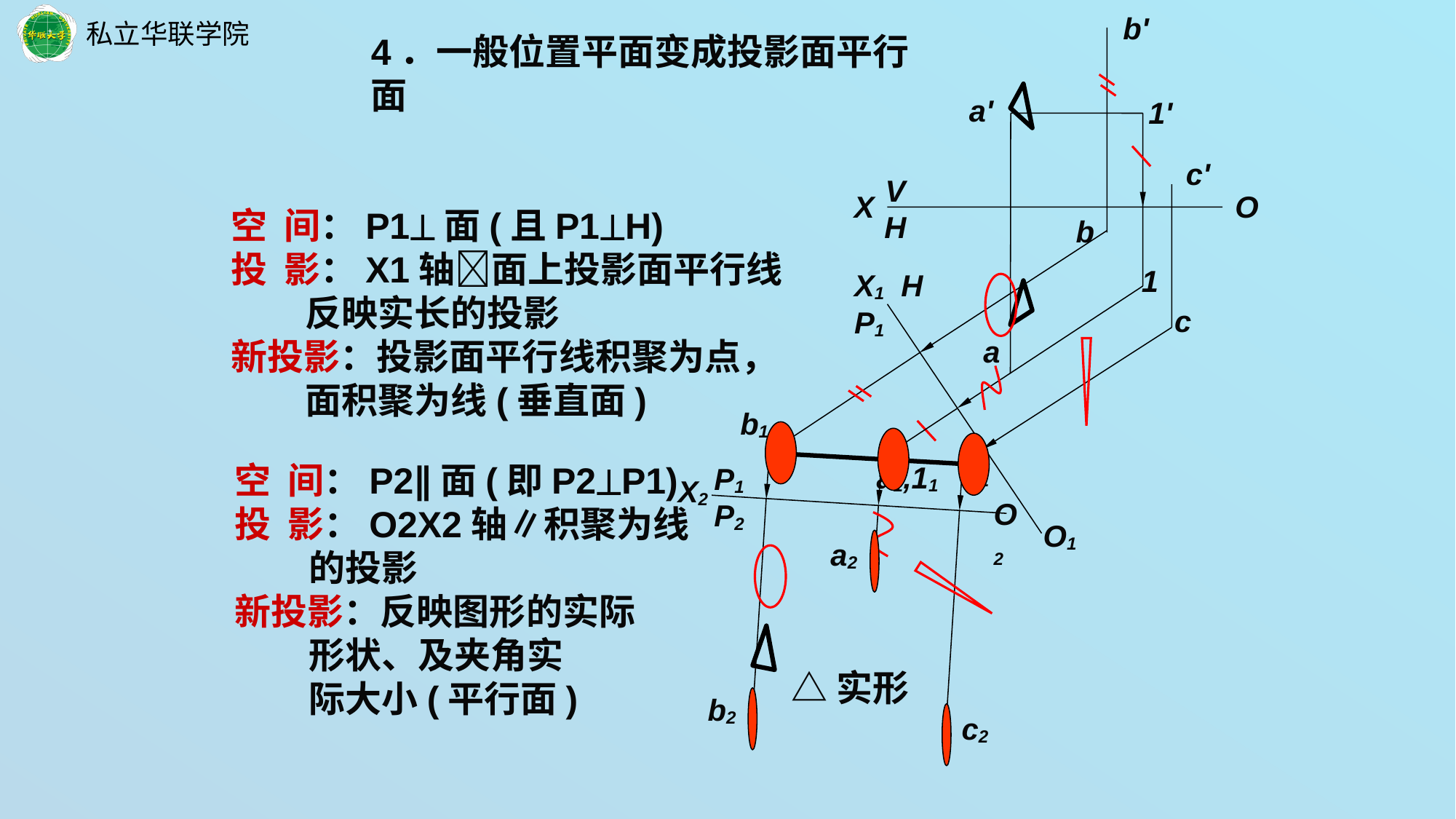

b'

a'

c'
O
X

b

c
a
4．一般位置平面变成投影面平行面

1'

V
H
空  间：P1⊥面(且P1⊥H)
投  影：X1轴⊥面上投影面平行线
        反映实长的投影
新投影：投影面平行线积聚为点，
        面积聚为线(垂直面)

1
X1  H
P1

b1

c1
空  间：P2∥面(即P2⊥P1)
投  影：O2X2轴∥积聚为线
        的投影
新投影：反映图形的实际
        形状、及夹角实
        际大小(平行面)

a1,11
P1
P2

X2

O2

O1

a2

△实形
b2

c2